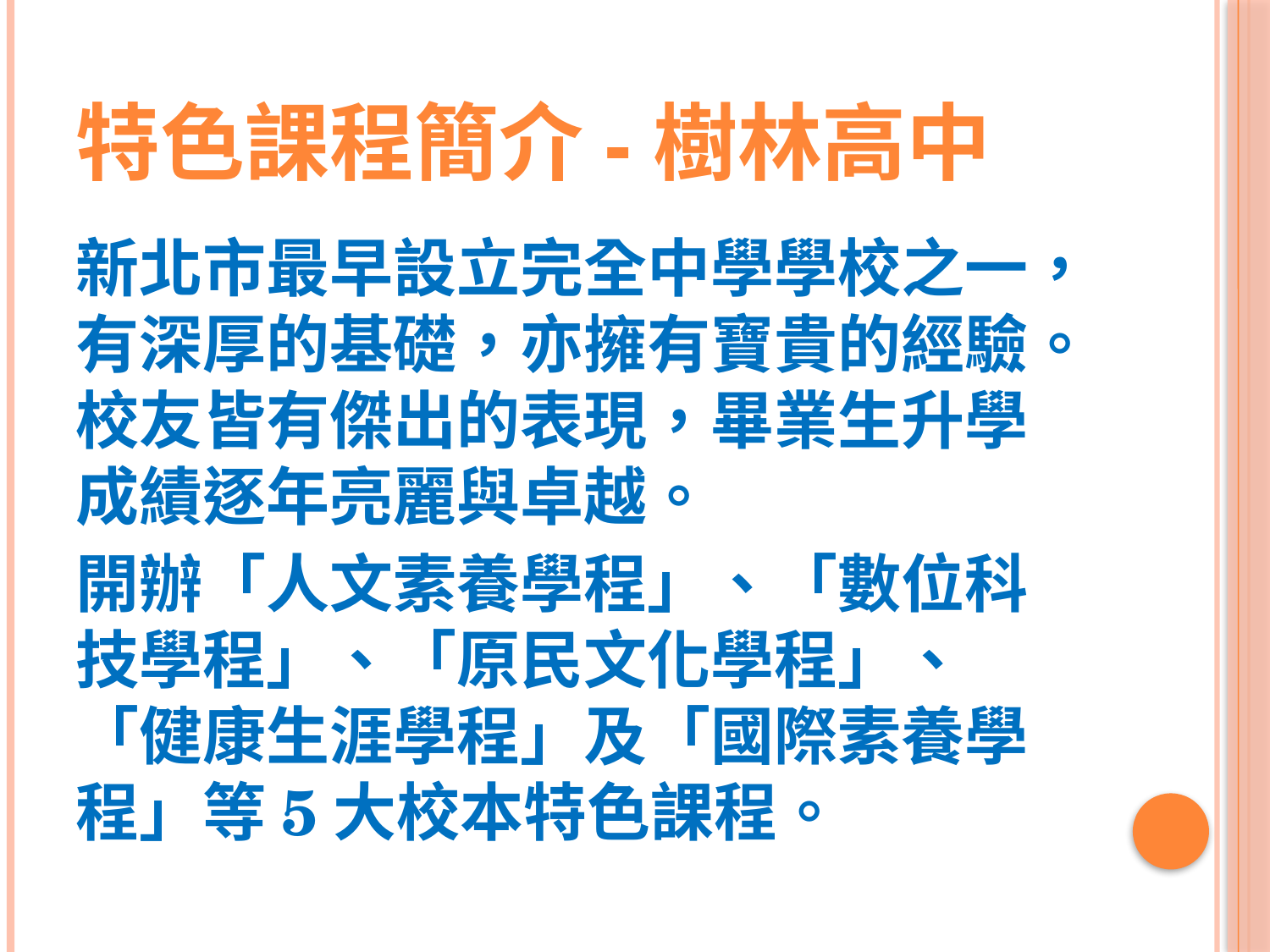

# 特色課程簡介-樹林高中
新北市最早設立完全中學學校之一，有深厚的基礎，亦擁有寶貴的經驗。校友皆有傑出的表現，畢業生升學成績逐年亮麗與卓越。
開辦「人文素養學程」、「數位科技學程」、「原民文化學程」、「健康生涯學程」及「國際素養學程」等5大校本特色課程。